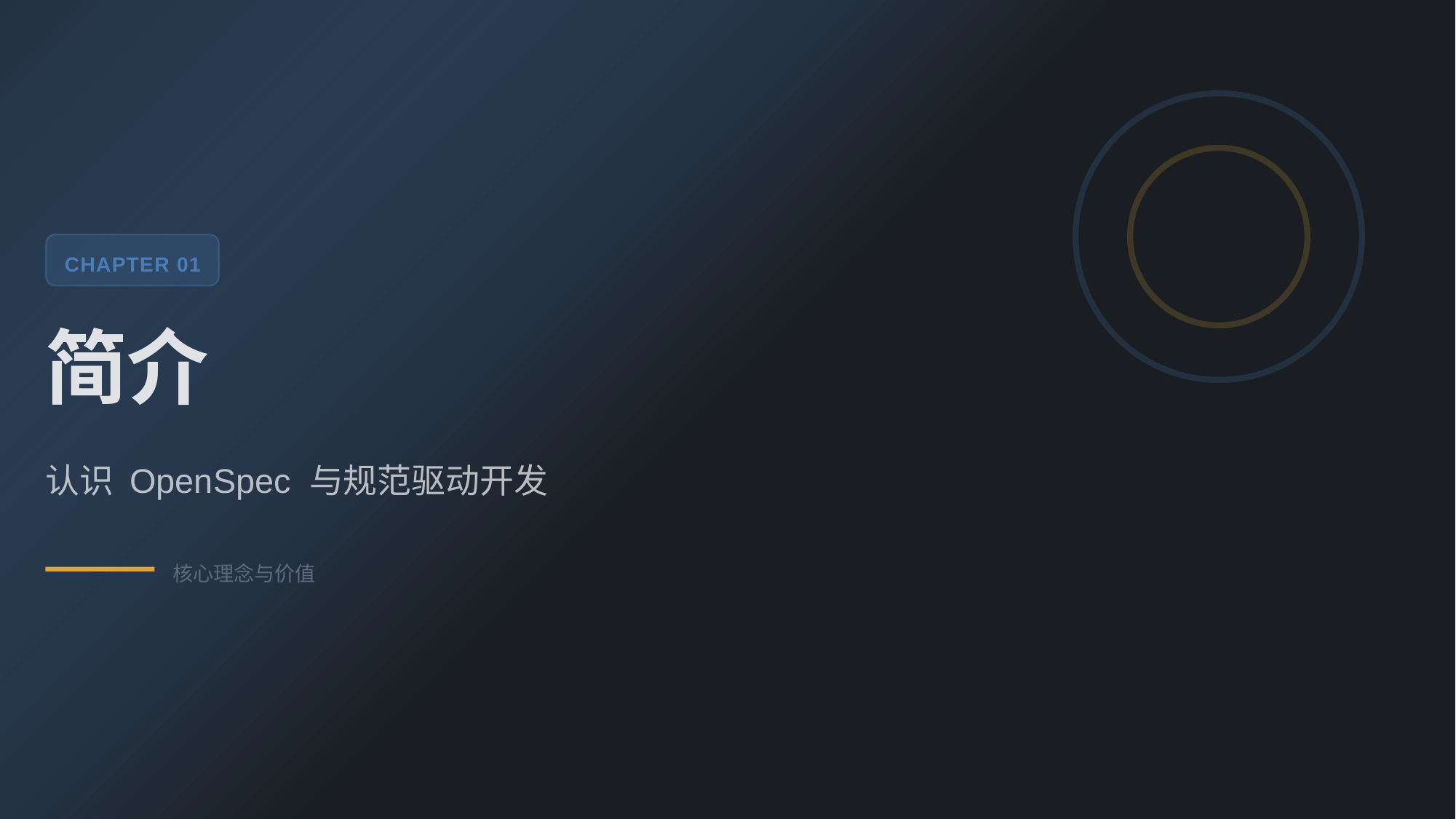

CHAPTER 01
简介
认识 OpenSpec 与规范驱动开发
核心理念与价值